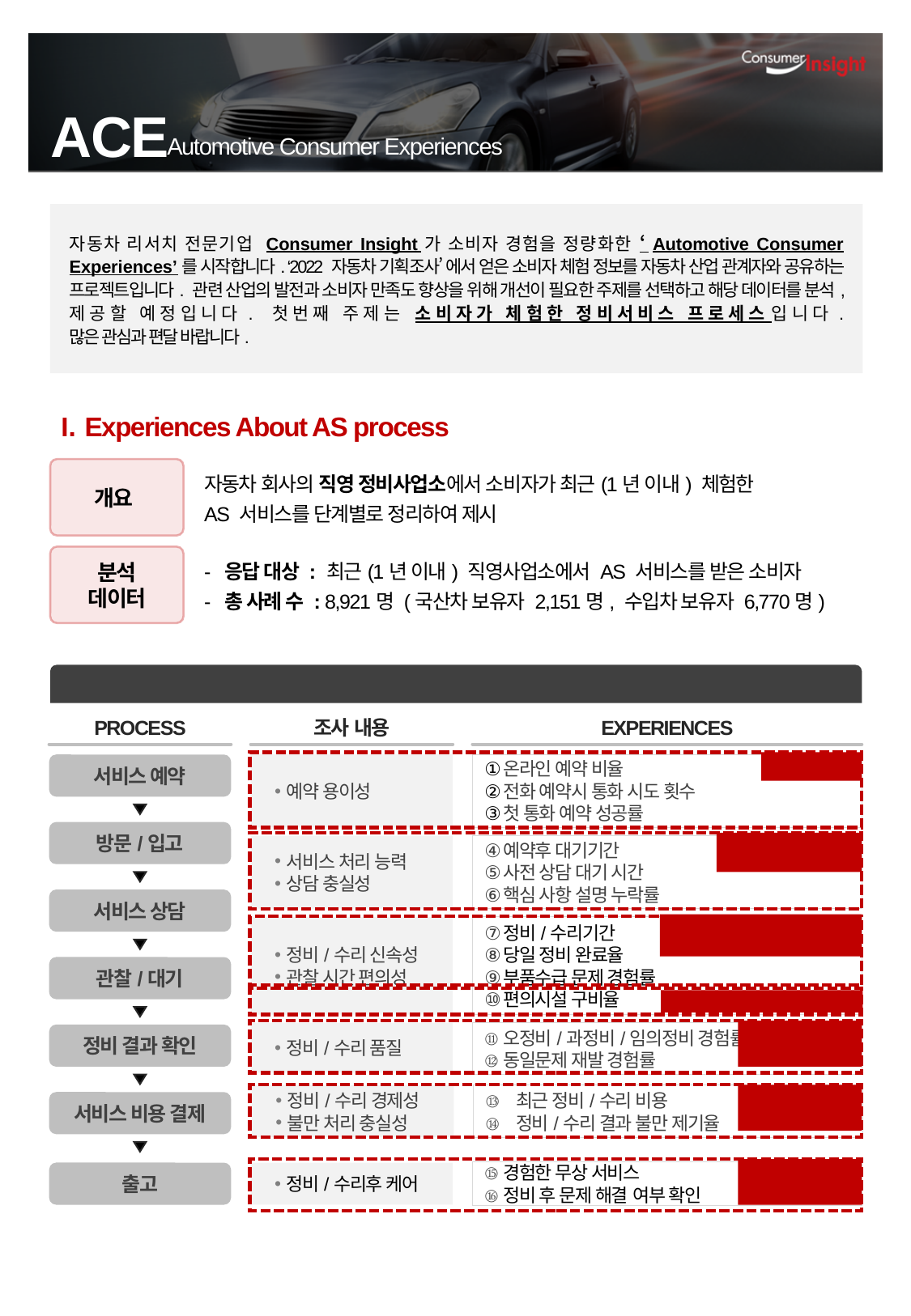

ACE
 Automotive Consumer Experiences
Vol.9 [Mar. 14. 2023]
자동차 리서치 전문기업 Consumer Insight가 소비자 경험을 정량화한 ‘Automotive Consumer Experiences’를 시작합니다. ‘2022 자동차 기획조사’ 에서 얻은 소비자 체험 정보를 자동차 산업 관계자와 공유하는 프로젝트입니다. 관련 산업의 발전과 소비자 만족도 향상을 위해 개선이 필요한 주제를 선택하고 해당 데이터를 분석, 제공할 예정입니다. 첫번째 주제는 소비자가 체험한 정비서비스 프로세스입니다.
많은 관심과 편달 바랍니다.
Experiences About AS process
개요
자동차 회사의 직영 정비사업소에서 소비자가 최근(1년 이내) 체험한
AS 서비스를 단계별로 정리하여 제시
분석
데이터
-  응답 대상 : 최근(1년 이내) 직영사업소에서 AS 서비스를 받은 소비자
-  총 사례 수 : 8,921명 (국산차 보유자 2,151명, 수입차 보유자 6,770명)
체험 AS 프로세스
PROCESS
조사 내용
EXPERIENCES

1. 예약 과정
예약 용이성
온라인 예약 비율
전화 예약시 통화 시도 횟수
첫 통화 예약 성공률
서비스 예약

방문/입고
2 . 입고/상담과정

서비스 처리 능력
상담 충실성
예약후 대기기간
사전 상담 대기 시간
핵심 사항 설명 누락률

서비스 상담
3.정비/수리 관찰 과정(1)

정비/수리 신속성
관찰 시간 편의성
정비/수리기간
당일 정비 완료율
부품수급 문제 경험률
고객 편의시설 구비율
정비/수리기간
당일 정비 완료율
부품수급 문제 경험률
편의시설 구비율

관찰/대기

3.정비/수리 관찰 과정(2)

4. 정비결과 확인 과정

정비/수리 품질
오정비/과정비/임의정비 경험률
동일문제 재발 경험률
정비 결과 확인

5. 비용 결제 과정

정비/수리 경제성
불만 처리 충실성
최근 정비/수리 비용
정비/수리 결과 불만 제기율
서비스 비용 결제

6. 출고 과정

경험한 무상 서비스
정비 후 문제 해결 여부 확인
출고
정비/수리후 케어